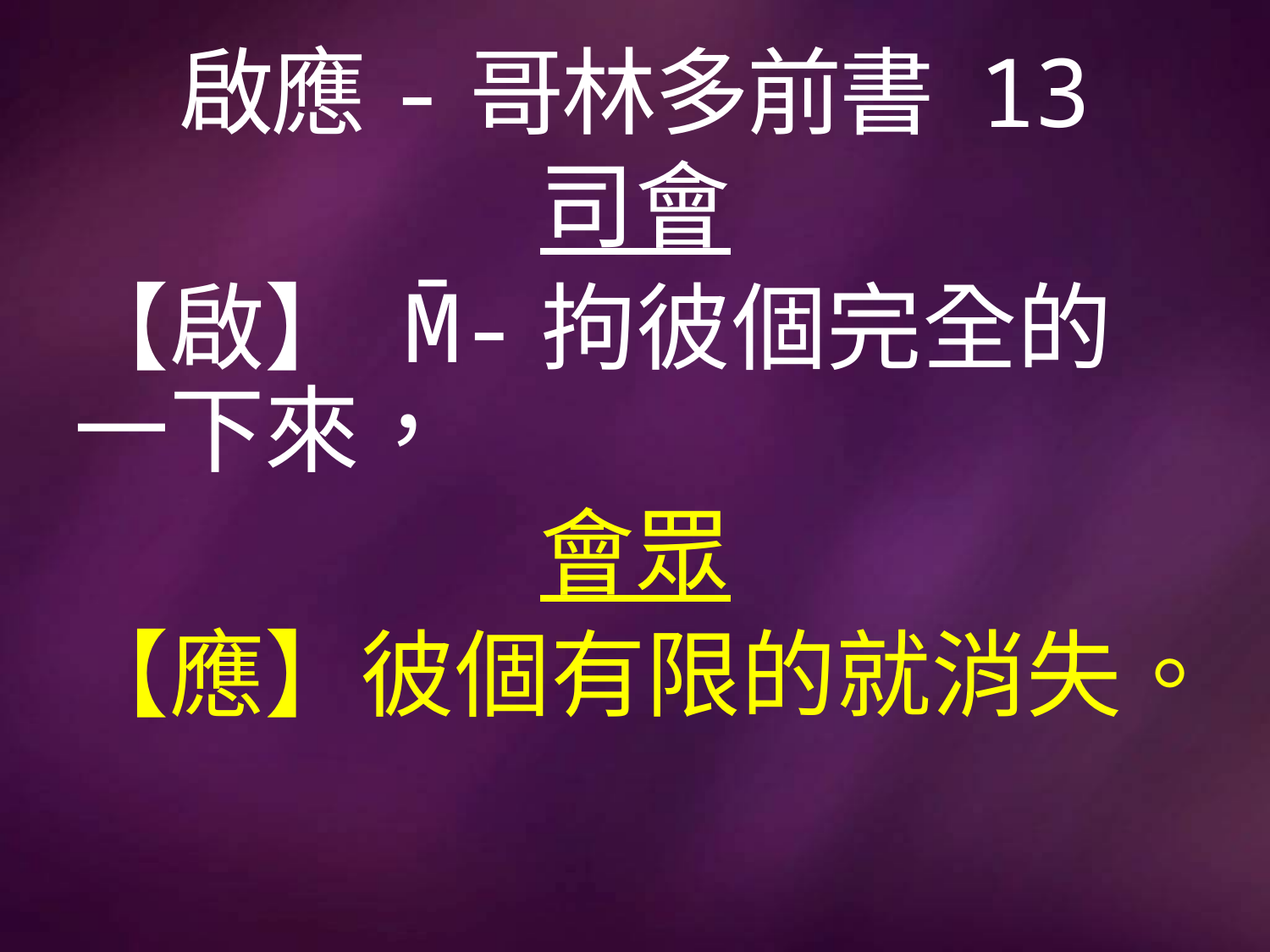

# 啟應-哥林多前書 13
司會
【啟】 M̄-拘彼個完全的一下來，
會眾
【應】彼個有限的就消失。